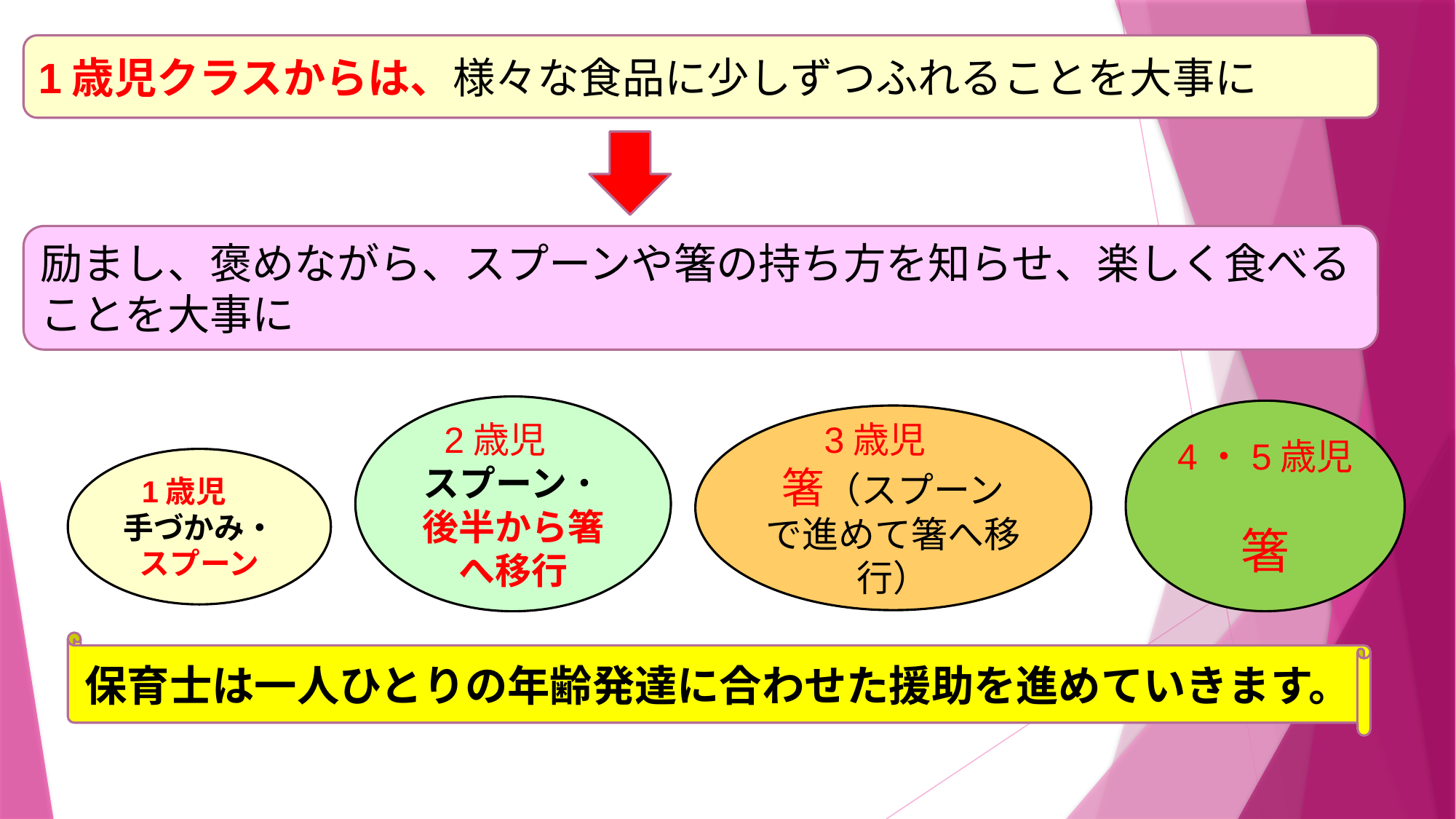

1歳児クラスからは、様々な食品に少しずつふれることを大事に

励まし、褒めながら、スプーンや箸の持ち方を知らせ、楽しく食べることを大事に
2歳児
スプーン・後半から箸へ移行
4・5歳児

箸
3歳児
箸（スプーンで進めて箸へ移行）
1歳児
手づかみ・スプーン
保育士は一人ひとりの年齢発達に合わせた援助を進めていきます。